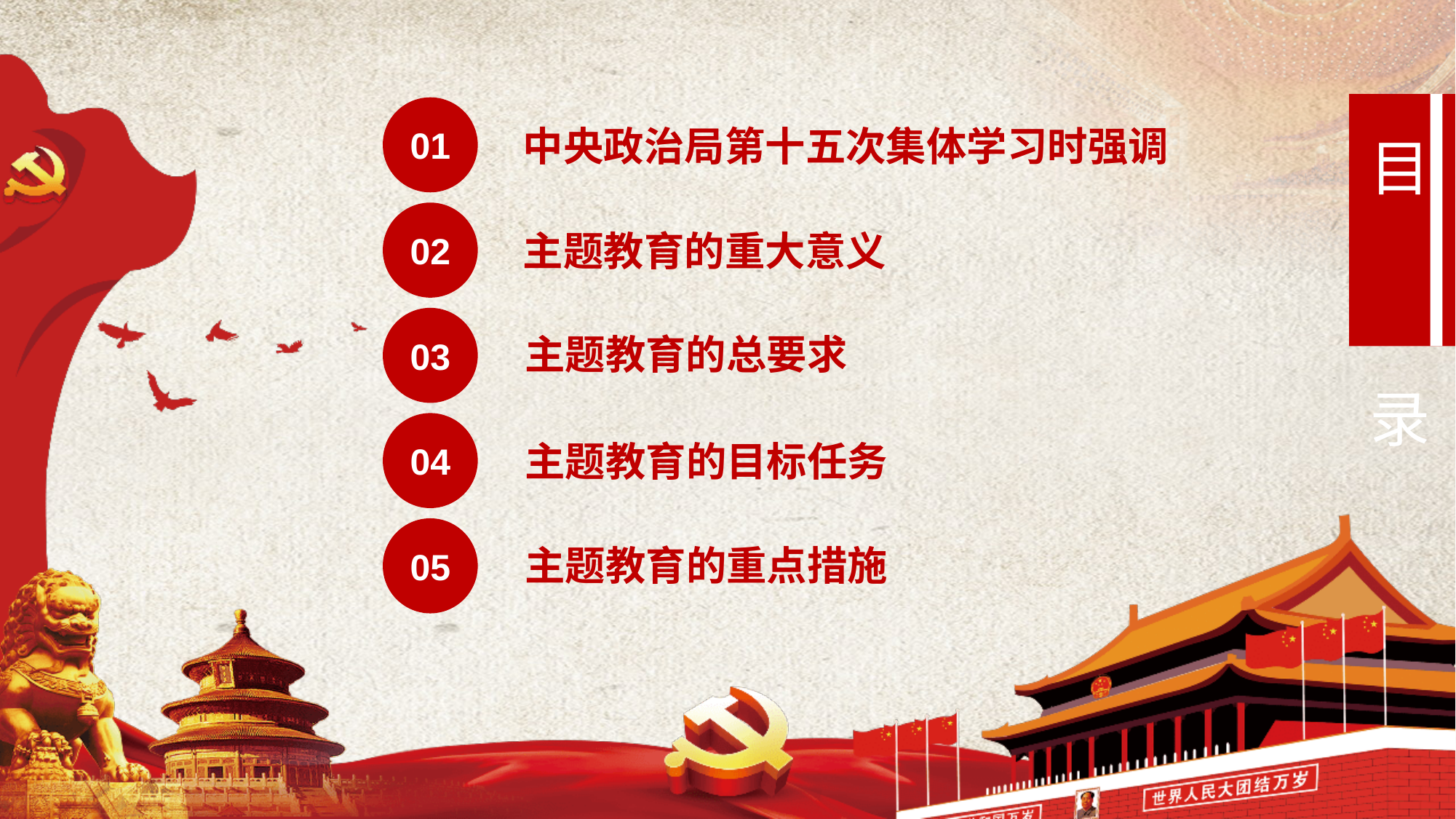

01
中央政治局第十五次集体学习时强调
目

录
02
主题教育的重大意义
03
主题教育的总要求
04
主题教育的目标任务
05
主题教育的重点措施